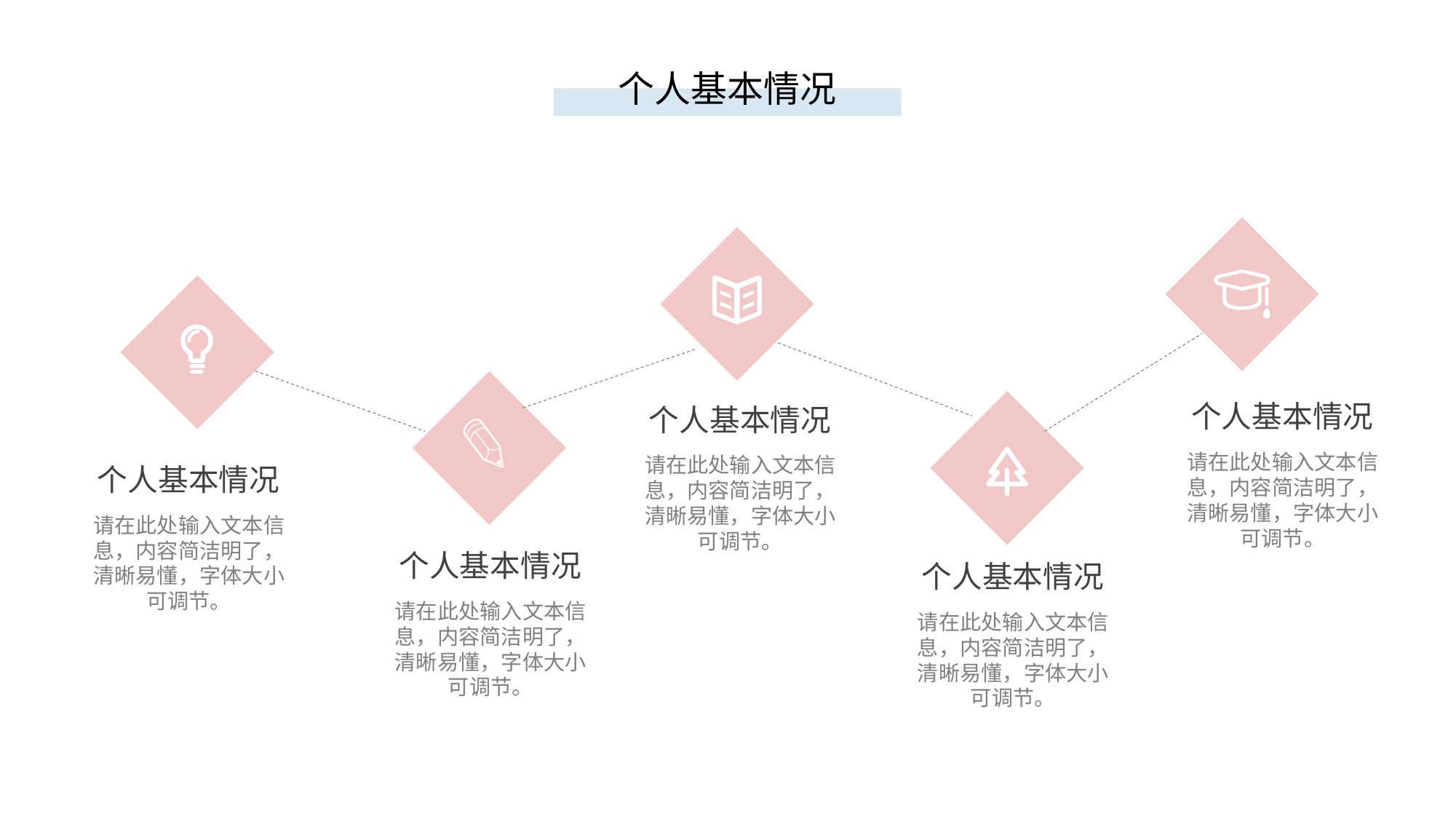

个人基本情况

个人基本情况
个人基本情况

请在此处输入文本信息，内容简洁明了，清晰易懂，字体大小可调节。
请在此处输入文本信息，内容简洁明了，清晰易懂，字体大小可调节。

个人基本情况
请在此处输入文本信息，内容简洁明了，清晰易懂，字体大小可调节。
个人基本情况
个人基本情况
请在此处输入文本信息，内容简洁明了，清晰易懂，字体大小可调节。
请在此处输入文本信息，内容简洁明了，清晰易懂，字体大小可调节。